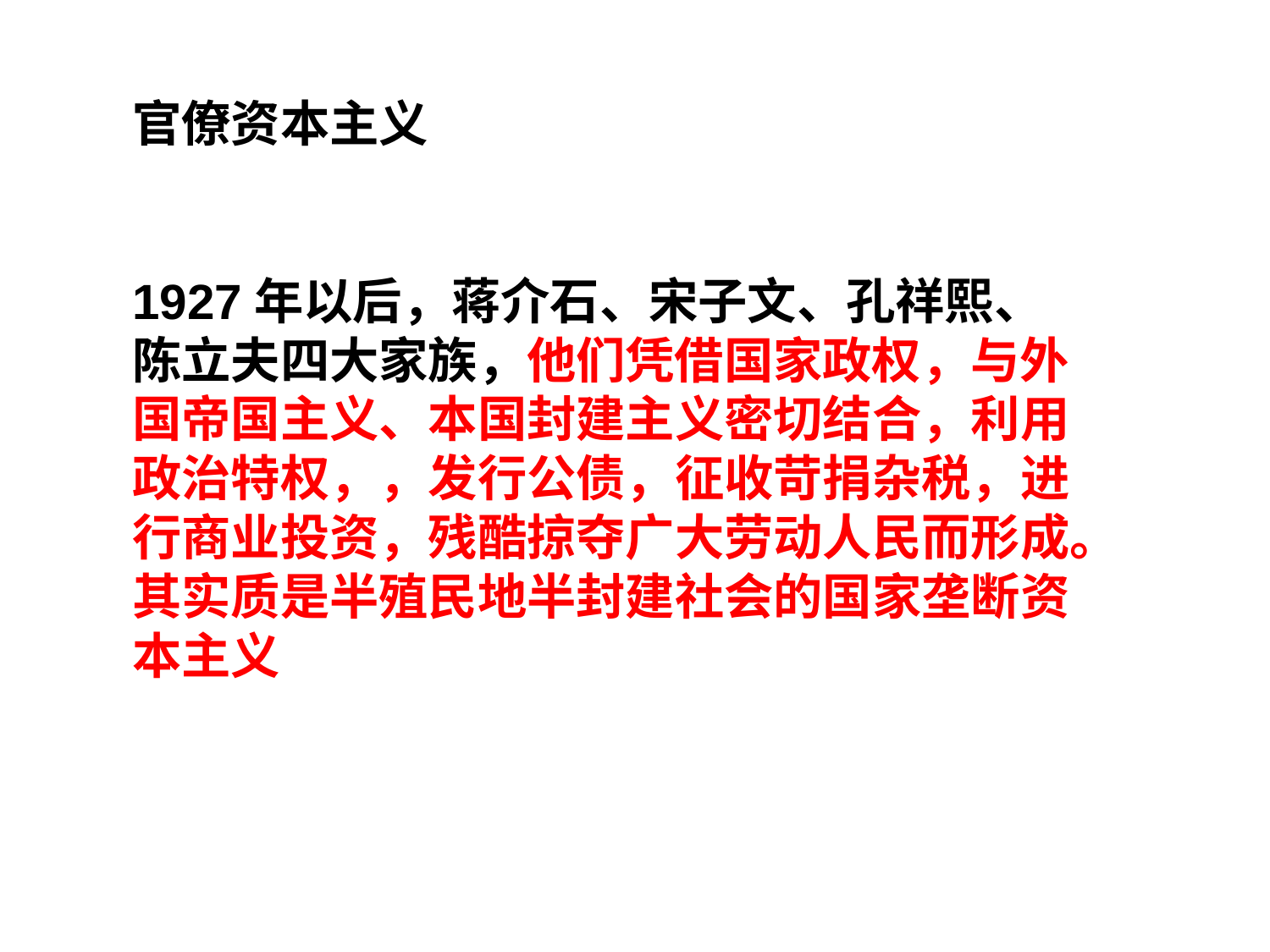

官僚资本主义

1927年以后，蒋介石、宋子文、孔祥熙、陈立夫四大家族，他们凭借国家政权，与外国帝国主义、本国封建主义密切结合，利用政治特权，，发行公债，征收苛捐杂税，进行商业投资，残酷掠夺广大劳动人民而形成。其实质是半殖民地半封建社会的国家垄断资本主义